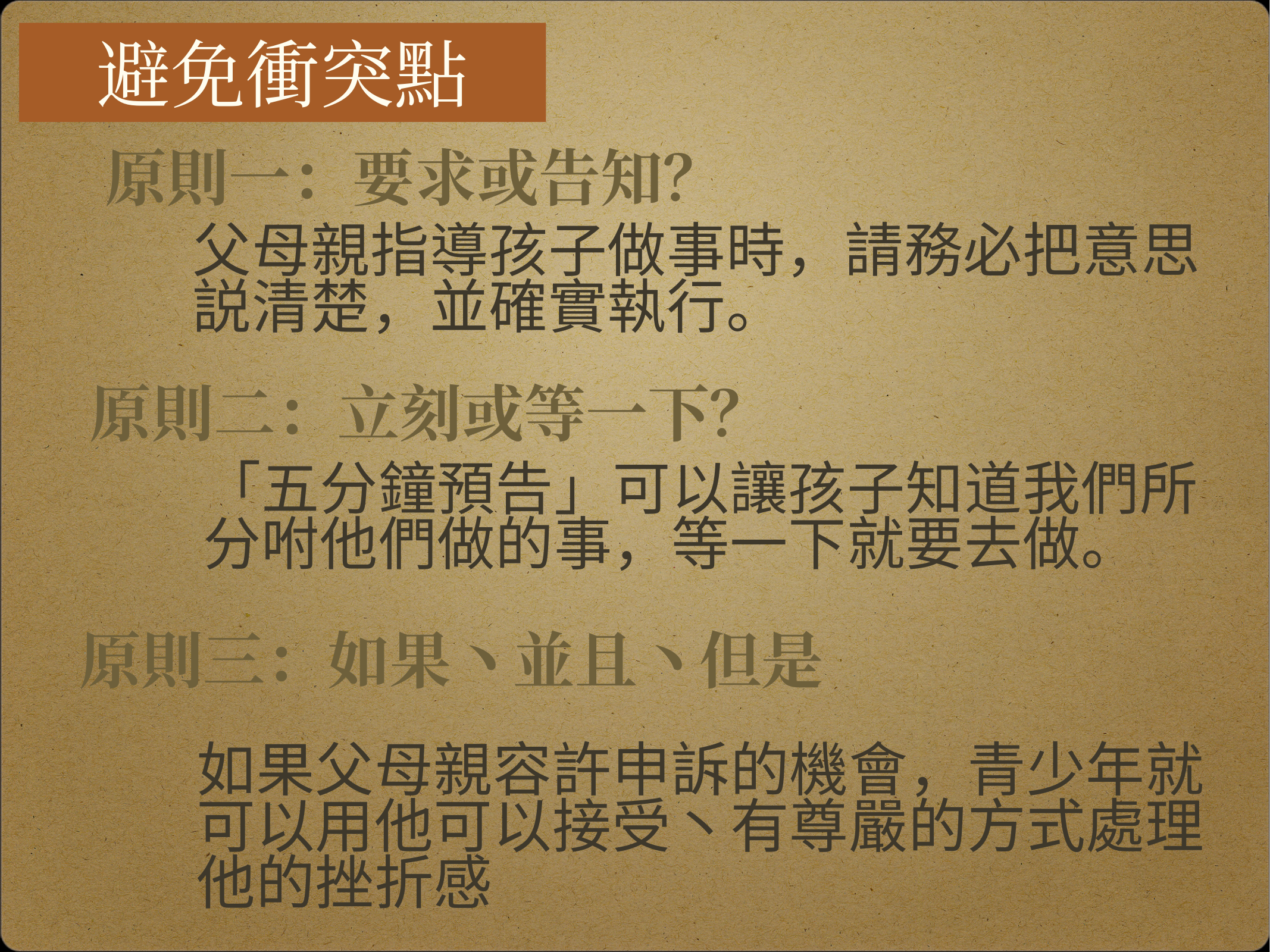

避免衝突點
原則一：要求或告知？
# 父母親指導孩子做事時，請務必把意思説清楚，並確實執行。
原則二：立刻或等一下？
「五分鐘預告」可以讓孩子知道我們所分咐他們做的事，等一下就要去做。
原則三：如果丶並且丶但是
如果父母親容許申訴的機會，青少年就可以用他可以接受丶有尊嚴的方式處理他的挫折感